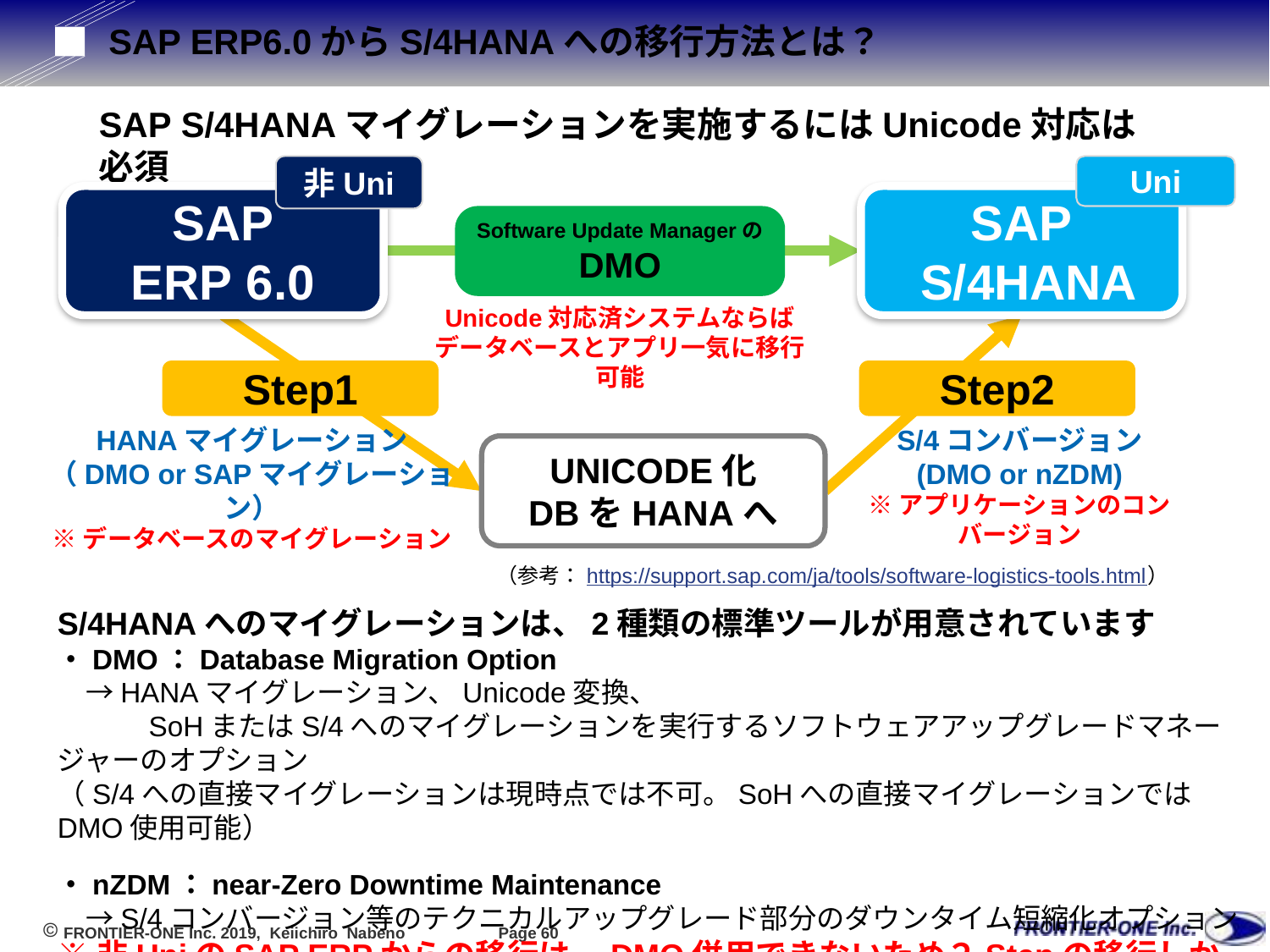

# SAP ERP6.0からS/4HANAへの移行方法とは？
SAP S/4HANAマイグレーションを実施するにはUnicode対応は必須

Uni
非Uni
SAP
ERP 6.0
SAP
 S/4HANA
Software Update Managerの
DMO
Unicode対応済システムならば
データベースとアプリ一気に移行可能
Step1
Step2
HANAマイグレーション
（DMO or SAPマイグレーション）
※データベースのマイグレーション
S/4コンバージョン
(DMO or nZDM)
※アプリケーションのコンバージョン
UNICODE化
DBをHANAへ
（参考：https://support.sap.com/ja/tools/software-logistics-tools.html）
S/4HANAへのマイグレーションは、2種類の標準ツールが用意されています
・DMO：Database Migration Option
　→HANAマイグレーション、Unicode変換、
　　　SoHまたはS/4へのマイグレーションを実行するソフトウェアアップグレードマネージャーのオプション
（S/4への直接マイグレーションは現時点では不可。SoHへの直接マイグレーションではDMO使用可能）

・nZDM：near-Zero Downtime Maintenance
　→S/4コンバージョン等のテクニカルアップグレード部分のダウンタイム短縮化オプション
※非UniのSAP ERPからの移行は、DMO併用できないため２Stepの移行しかできない